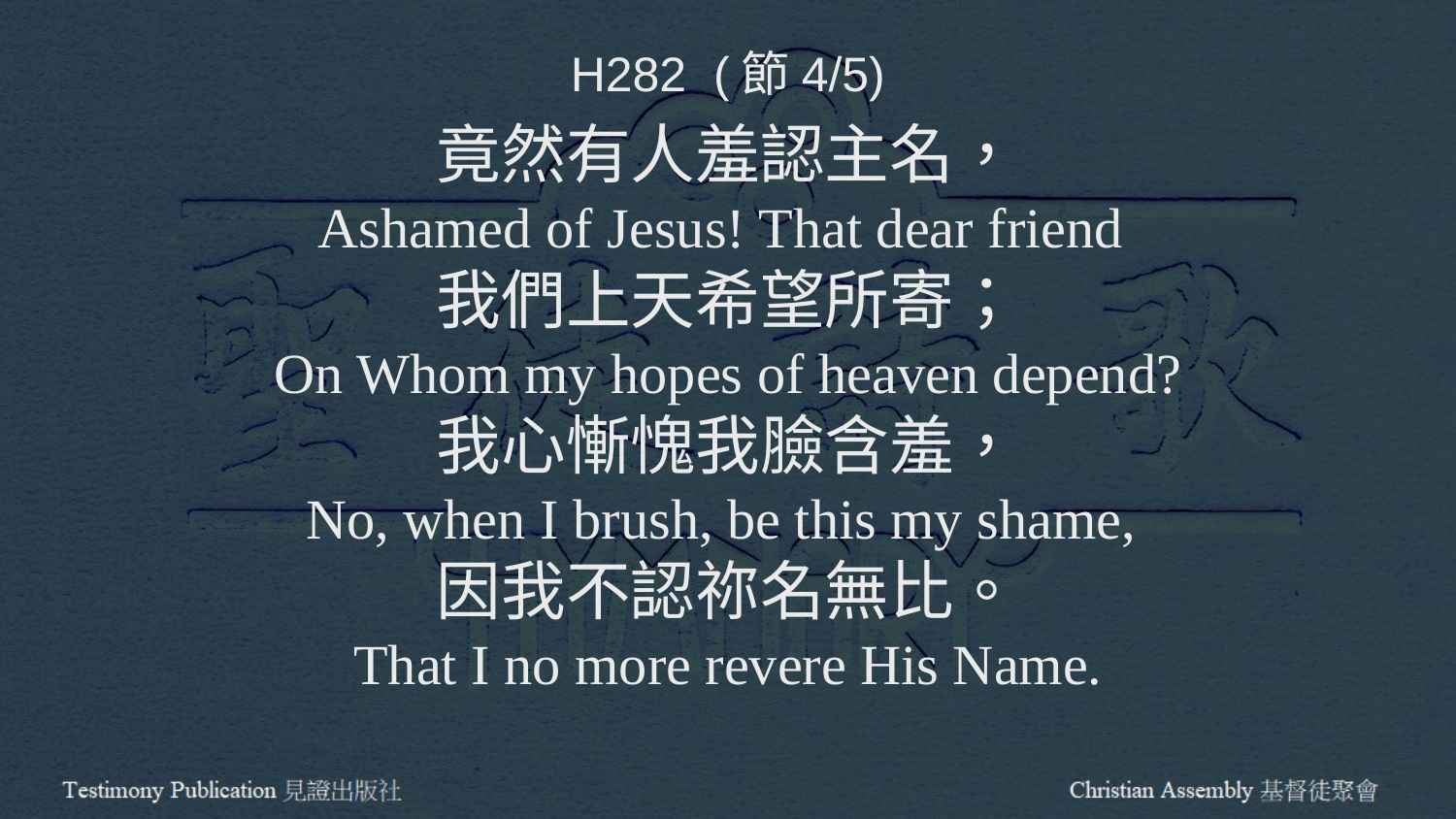

H282  (節4/5)
竟然有人羞認主名，
Ashamed of Jesus! That dear friend
我們上天希望所寄；
On Whom my hopes of heaven depend?
我心慚愧我臉含羞，
No, when I brush, be this my shame,
因我不認祢名無比。
That I no more revere His Name.